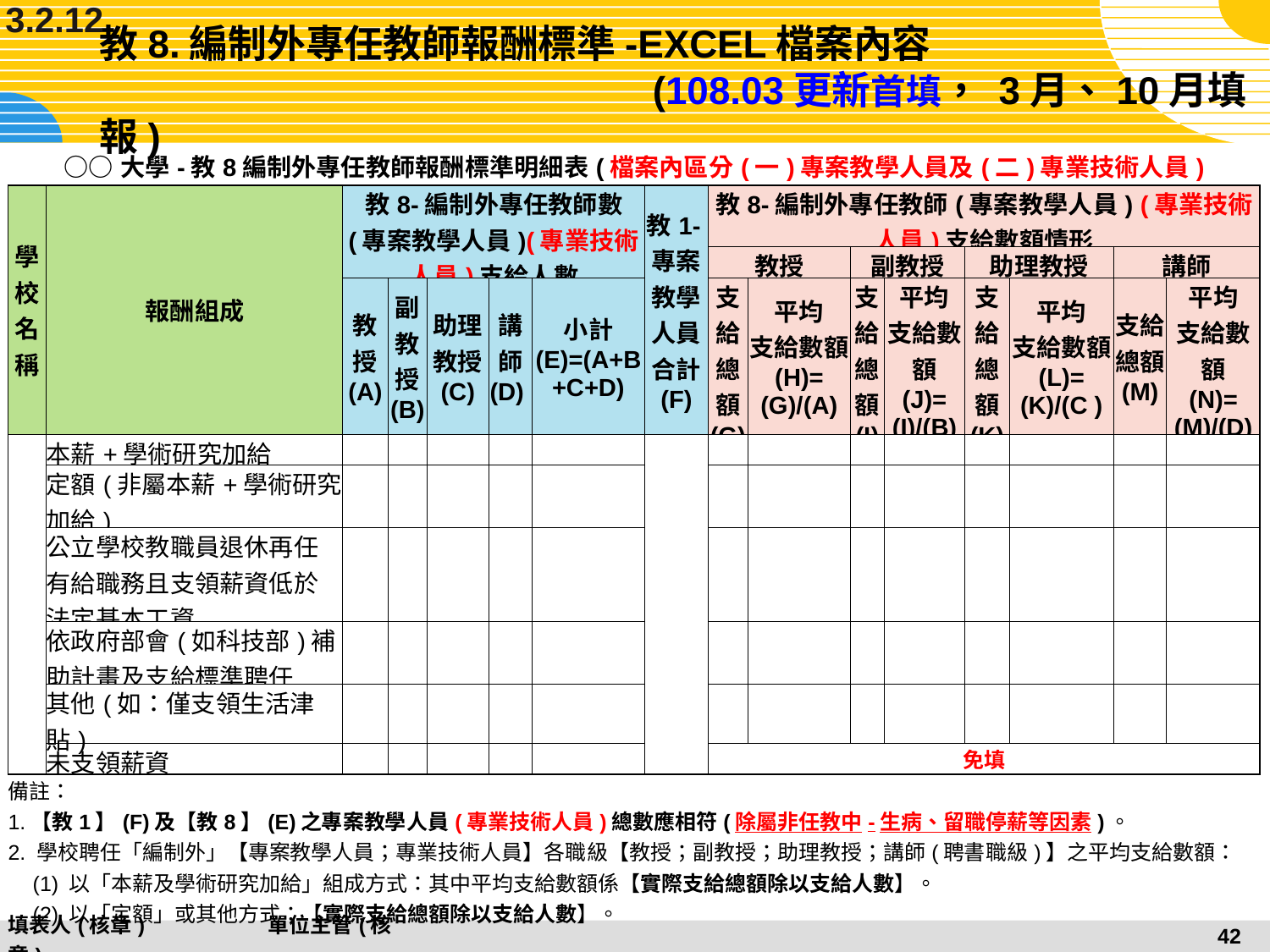

3.2.12
# 教8.編制外專任教師報酬標準-EXCEL檔案內容 (108.03更新首填， 3月、10月填報)
| ○○大學-教8編制外專任教師報酬標準明細表(檔案內區分(一)專案教學人員及(二)專業技術人員) |  |  |  |  |  |  |  |  |  |  |  |  |  |  |  |  |  |  |  |  |  |  |  |  |  |  |  |  |
| --- | --- | --- | --- | --- | --- | --- | --- | --- | --- | --- | --- | --- | --- | --- | --- | --- | --- | --- | --- | --- | --- | --- | --- | --- | --- | --- | --- | --- |
| 學校名稱 | 報酬組成 |  | 教8-編制外專任教師數 (專案教學人員)(專業技術人員)支給人數 |  |  |  |  |  |  |  |  |  | 教1-專案教學人員 合計 (F) |  | 教8-編制外專任教師(專案教學人員) (專業技術人員)支給數額情形 |  |  |  |  |  |  |  |  |  |  |  |  |  |
|  |  |  |  |  |  |  |  |  |  |  |  |  |  |  | 教授 |  |  |  | 副教授 |  |  | 助理教授 |  |  | 講師 |  |  |  |
|  |  |  | 教授 (A) | 副教授 (B) |  | 助理 教授 (C) |  | 講師 (D) |  | 小計 (E)=(A+B+C+D) |  |  |  |  | 支給 總額 (G) | 平均 支給數額 (H)= (G)/(A) |  |  | 支給 總額 (I) | 平均 支給數額 (J)= (I)/(B) |  | 支給 總額 (K) | 平均 支給數額 (L)= (K)/(C ) |  | 支給 總額 (M) |  | 平均 支給數額 (N)= (M)/(D) |  |
|  | 本薪+學術研究加給 |  |  |  |  |  |  |  |  |  |  |  |  |  |  |  |  |  |  |  |  |  |  |  |  |  |  |  |
|  | 定額(非屬本薪+學術研究加給) |  |  |  |  |  |  |  |  |  |  |  |  |  |  |  |  |  |  |  |  |  |  |  |  |  |  |  |
|  | 公立學校教職員退休再任有給職務且支領薪資低於法定基本工資 |  |  |  |  |  |  |  |  |  |  |  |  |  |  |  |  |  |  |  |  |  |  |  |  |  |  |  |
|  | 依政府部會(如科技部)補助計畫及支給標準聘任 |  |  |  |  |  |  |  |  |  |  |  |  |  |  |  |  |  |  |  |  |  |  |  |  |  |  |  |
|  | 其他(如：僅支領生活津貼) |  |  |  |  |  |  |  |  |  |  |  |  |  |  |  |  |  |  |  |  |  |  |  |  |  |  |  |
|  | 未支領薪資 |  |  |  |  |  |  |  |  |  |  |  |  |  | 免填 |  |  |  |  |  |  |  |  |  |  |  |  |  |
| 備註： 1.【教1】(F)及【教8】(E)之專案教學人員(專業技術人員)總數應相符(除屬非任教中-生病、留職停薪等因素)。 2. 學校聘任「編制外」【專案教學人員；專業技術人員】各職級【教授；副教授；助理教授；講師(聘書職級)】之平均支給數額： (1) 以「本薪及學術研究加給」組成方式：其中平均支給數額係【實際支給總額除以支給人數】。 (2) 以「定額」或其他方式：【實際支給總額除以支給人數】。 |  |  |  |  |  |  |  |  |  |  |  |  |  |  |  |  |  |  |  |  |  |  |  |  |  |  |  |  |
| 填表人(核章) 單位主管(核章) |  |  |  |  |  |  |  |  |  |  |  |  |  |  |  |  |  |  |  |  |  |  |  |  |  |  |  |  |
|  |  |  |  |  |  |  |  |  |  |  |  |  |  |  |  |  |  |  |  |  |  |  |  |  |  |  |  |  |
|  |  |  |  |  |  |  |  |  |  |  |  |  |  |  |  |  |  |  |  |  |  |  |  |  |  |  |  |  |